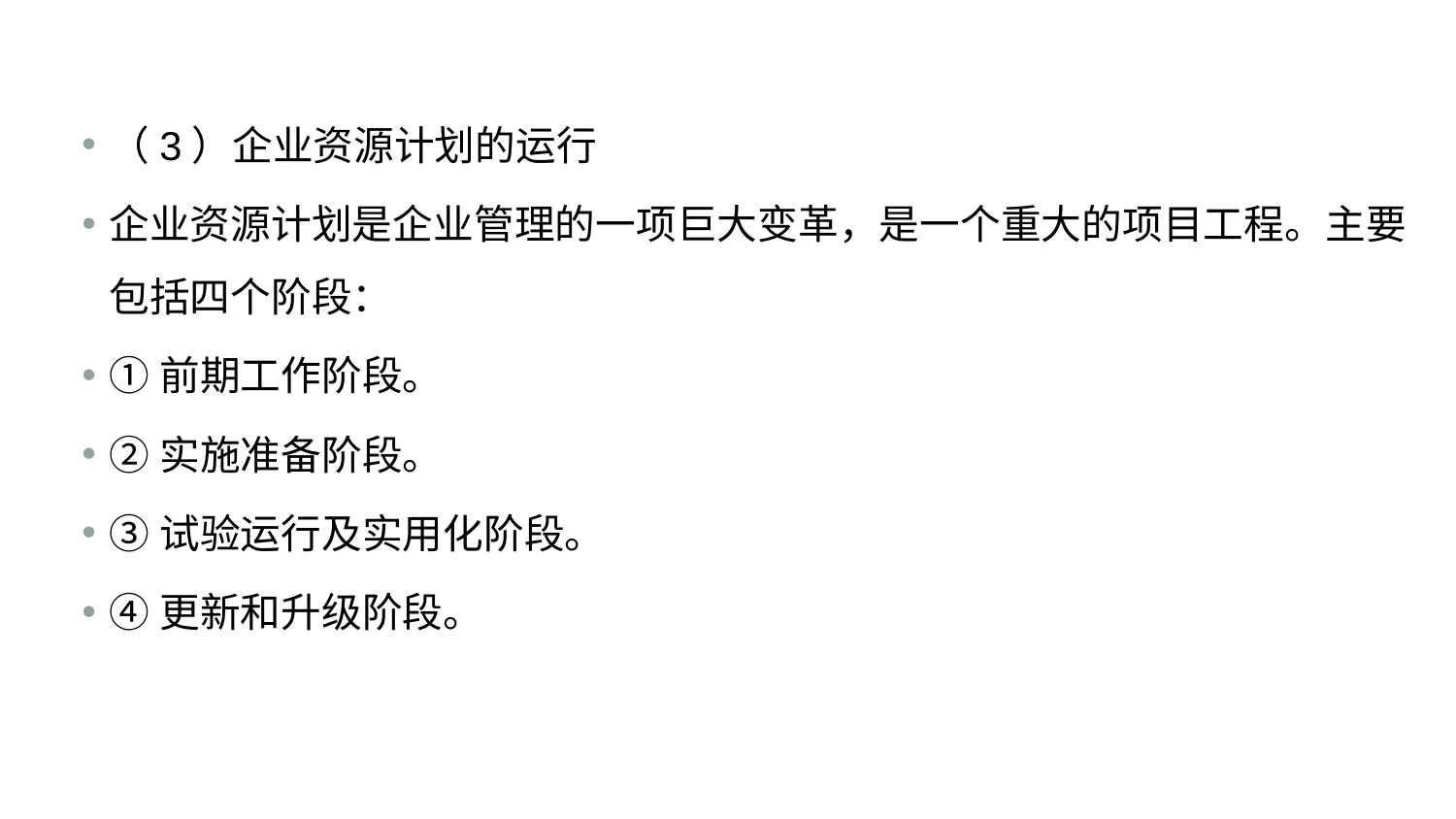

#
（3）企业资源计划的运行
企业资源计划是企业管理的一项巨大变革，是一个重大的项目工程。主要包括四个阶段：
①前期工作阶段。
②实施准备阶段。
③试验运行及实用化阶段。
④更新和升级阶段。